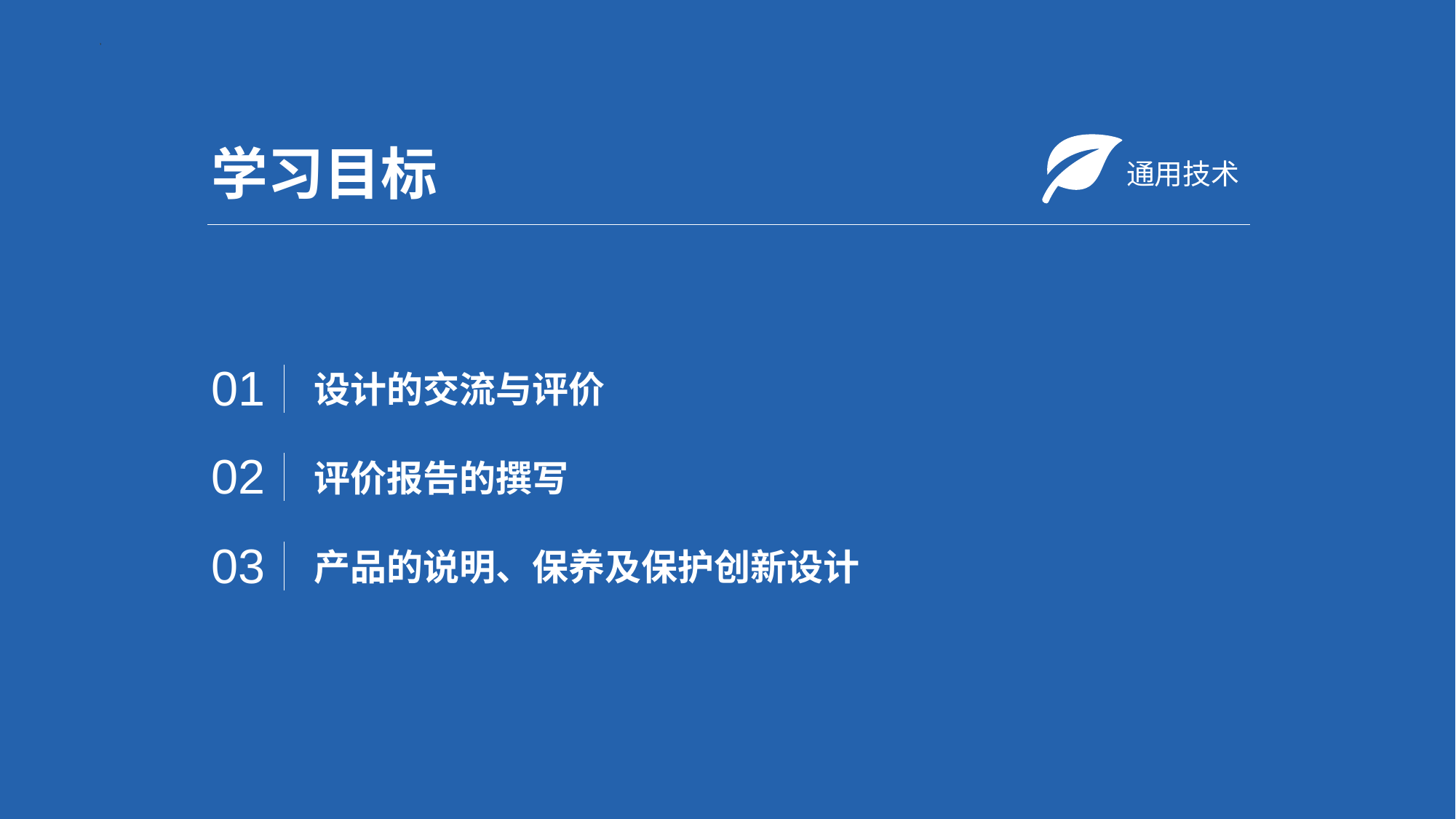

通用技术
学习目标
01
设计的交流与评价
02
评价报告的撰写
03
产品的说明、保养及保护创新设计